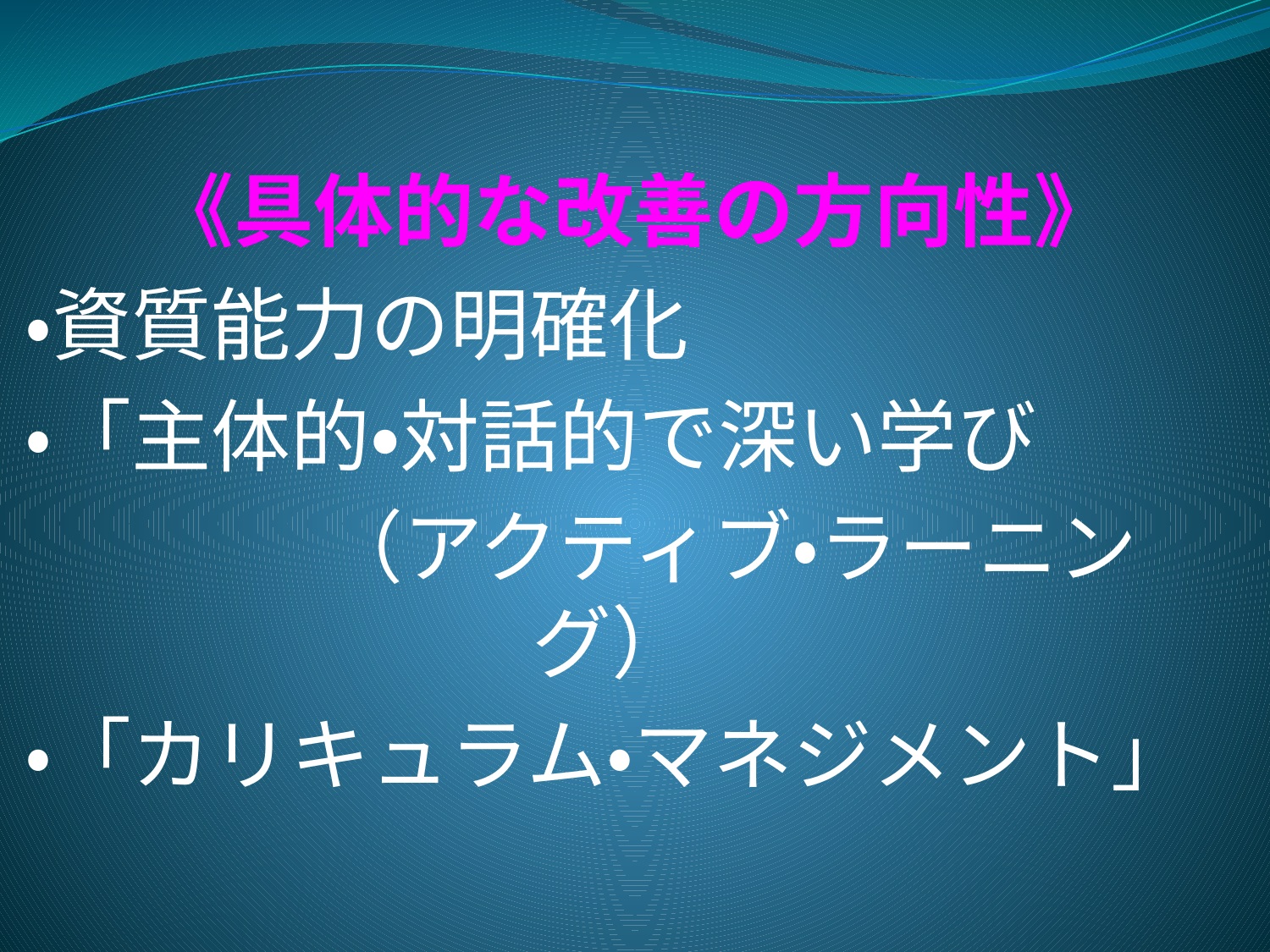

《具体的な改善の方向性》
・資質能力の明確化
・「主体的・対話的で深い学び
　　　（アクティブ・ラーニング）
・「カリキュラム・マネジメント」